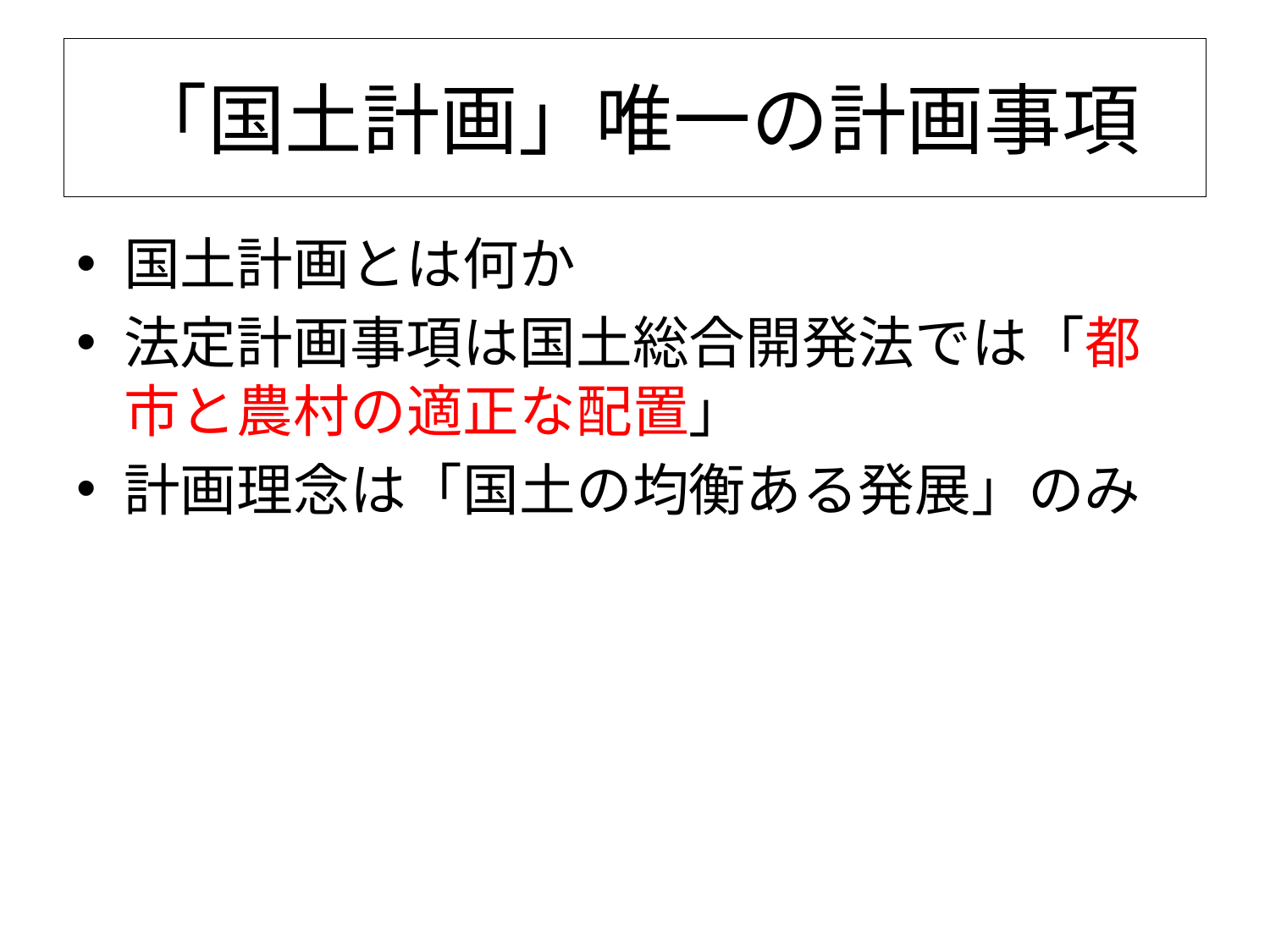

# 「国土計画」唯一の計画事項
国土計画とは何か
法定計画事項は国土総合開発法では「都市と農村の適正な配置」
計画理念は「国土の均衡ある発展」のみ